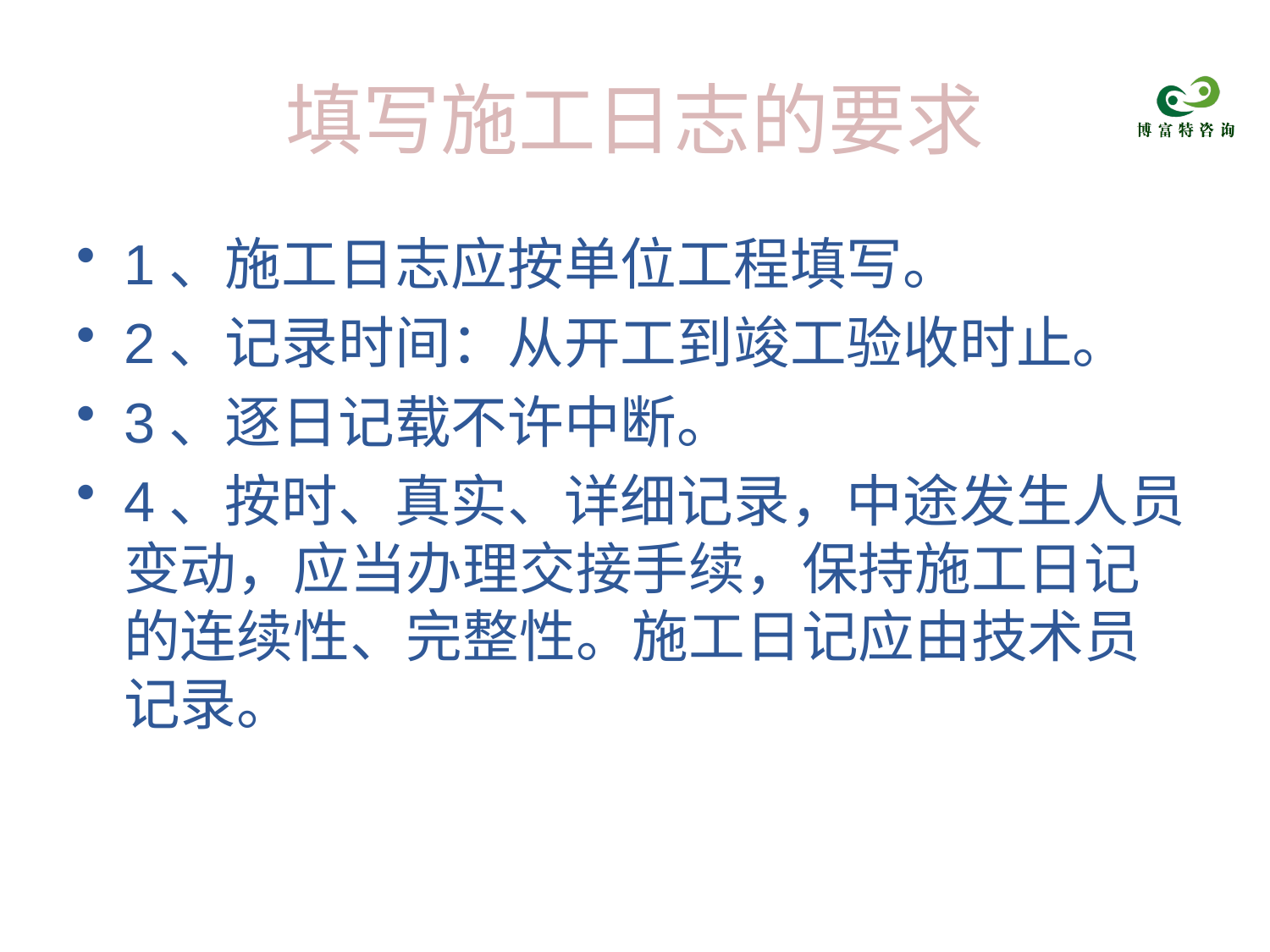

# 填写施工日志的要求
1、施工日志应按单位工程填写。
2、记录时间：从开工到竣工验收时止。
3、逐日记载不许中断。
4、按时、真实、详细记录，中途发生人员变动，应当办理交接手续，保持施工日记的连续性、完整性。施工日记应由技术员记录。